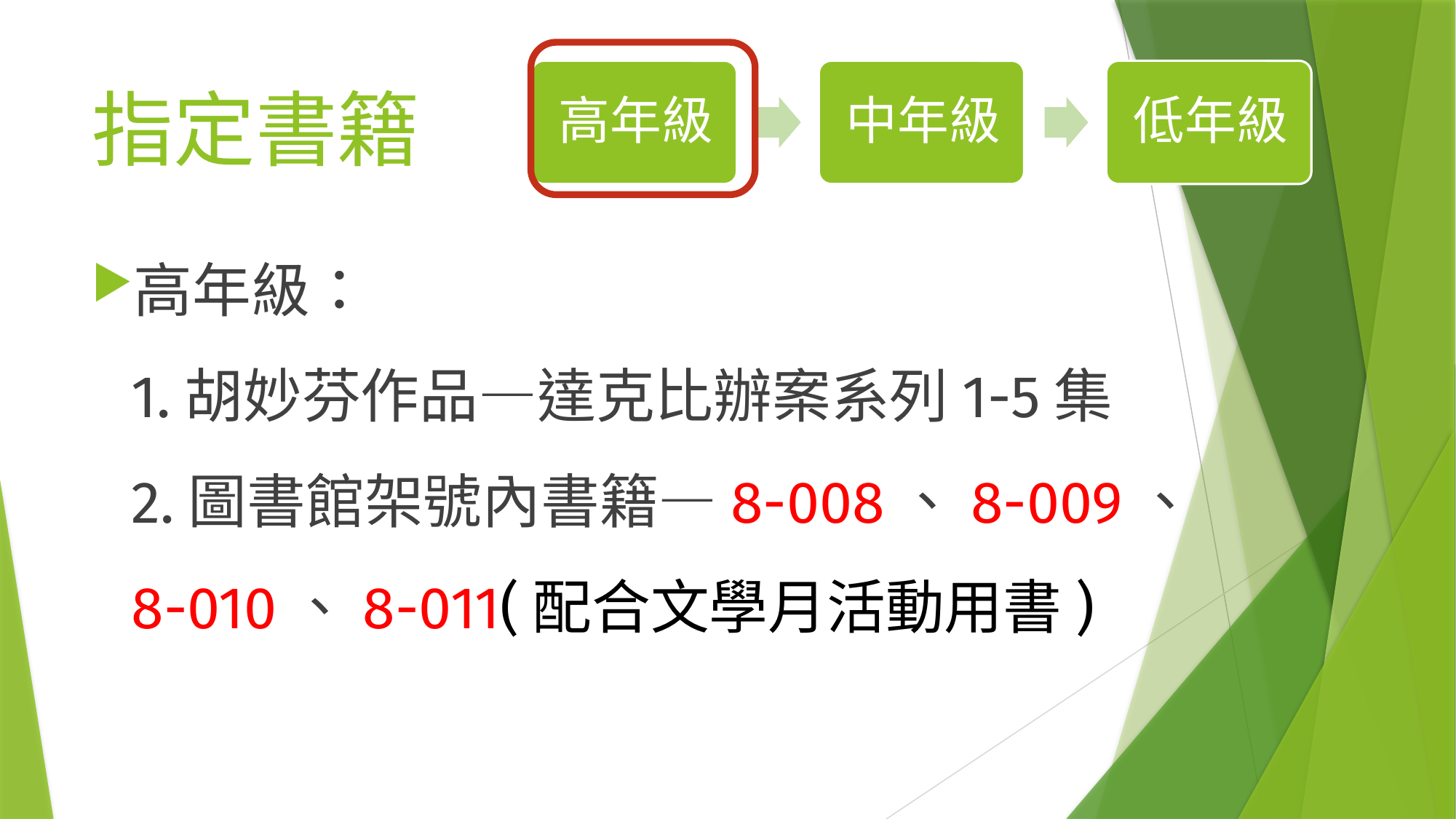

高年級

中年級

低年級
# 指定書籍
高年級：
1.胡妙芬作品—達克比辦案系列1-5集
2.圖書館架號內書籍—8-008、8-009、
8-010、8-011(配合文學月活動用書)